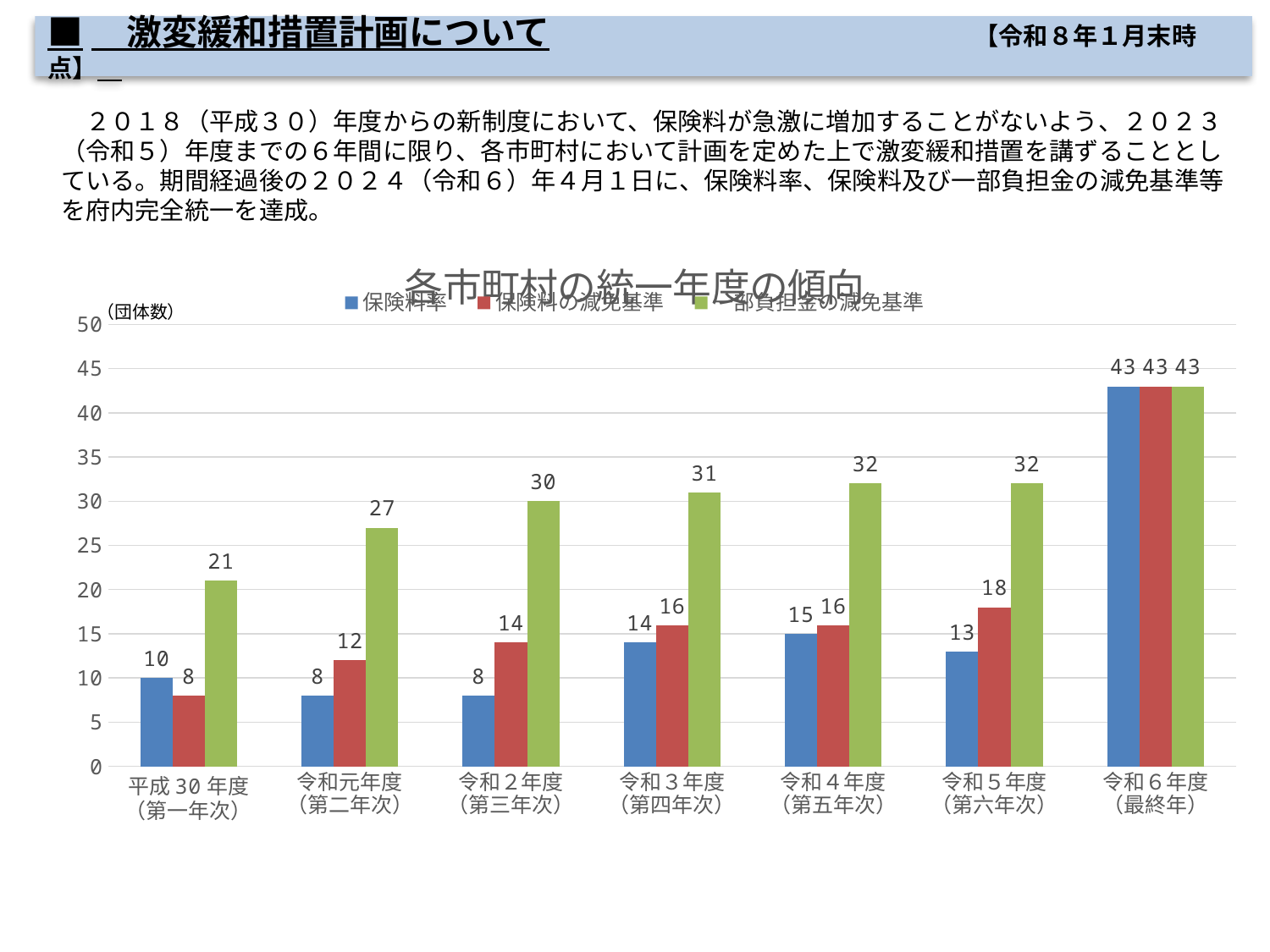

■　激変緩和措置計画について　　　　　　　　　　　　【令和８年１月末時点】
　２０１８（平成３０）年度からの新制度において、保険料が急激に増加することがないよう、２０２３（令和５）年度までの６年間に限り、各市町村において計画を定めた上で激変緩和措置を講ずることとしている。期間経過後の２０２４（令和６）年４月１日に、保険料率、保険料及び一部負担金の減免基準等を府内完全統一を達成。

### Chart: 各市町村の統一年度の傾向

| Category | 保険料率 | 保険料の減免基準 | 一部負担金の減免基準 |
|---|---|---|---|
| 平成30年度
（第一年次） | 10.0 | 8.0 | 21.0 |
| 令和元年度
（第二年次） | 8.0 | 12.0 | 27.0 |
| 令和２年度
（第三年次） | 8.0 | 14.0 | 30.0 |
| 令和３年度
（第四年次） | 14.0 | 16.0 | 31.0 |
| 令和４年度
（第五年次） | 15.0 | 16.0 | 32.0 |
| 令和５年度
（第六年次） | 13.0 | 18.0 | 32.0 |
| 令和６年度
（最終年） | 43.0 | 43.0 | 43.0 |
（団体数）